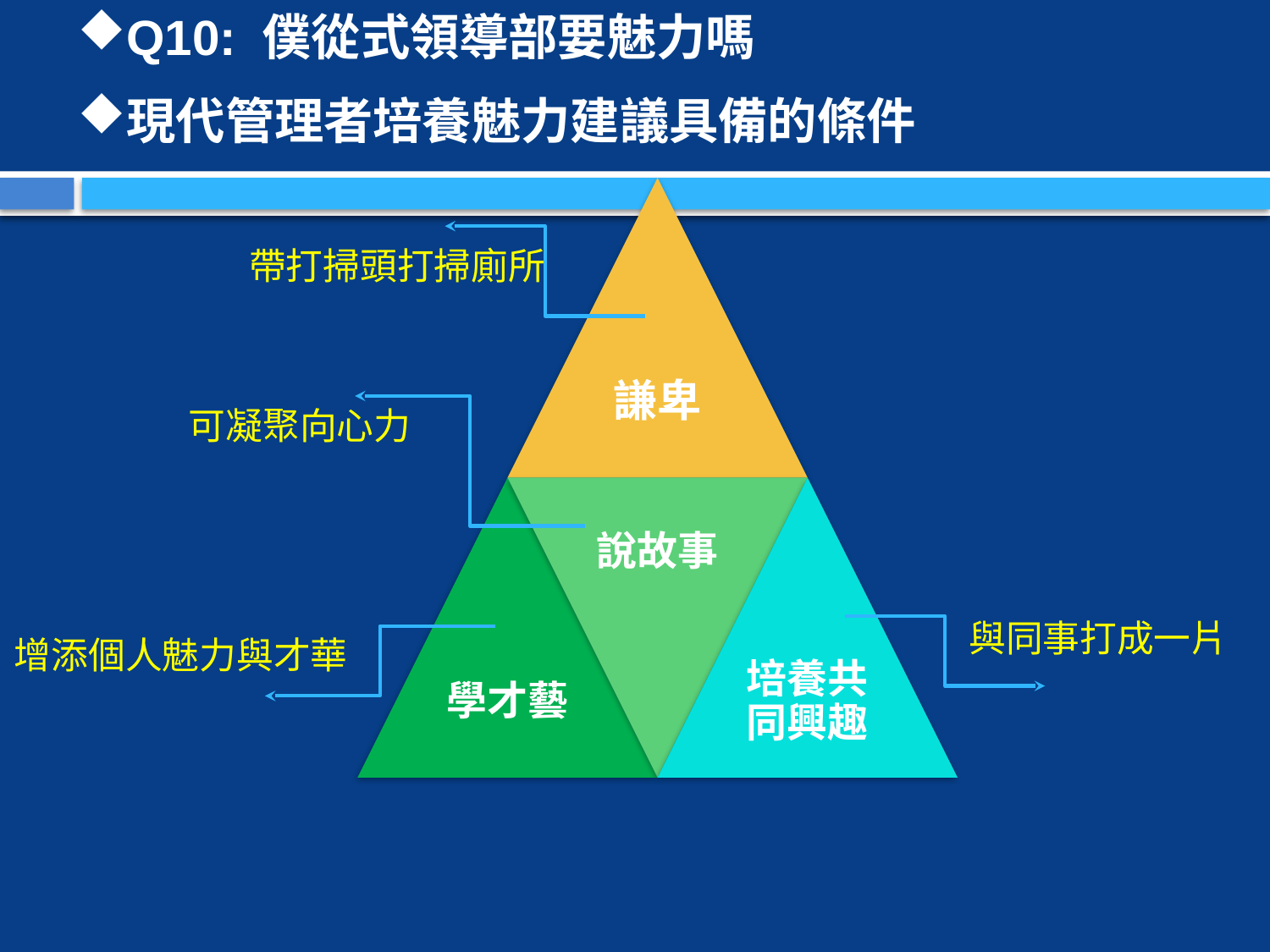

Q10: 僕從式領導部要魅力嗎
現代管理者培養魅力建議具備的條件
謙卑
學才藝
說故事
培養共同興趣
帶打掃頭打掃廁所
可凝聚向心力
與同事打成一片
增添個人魅力與才華